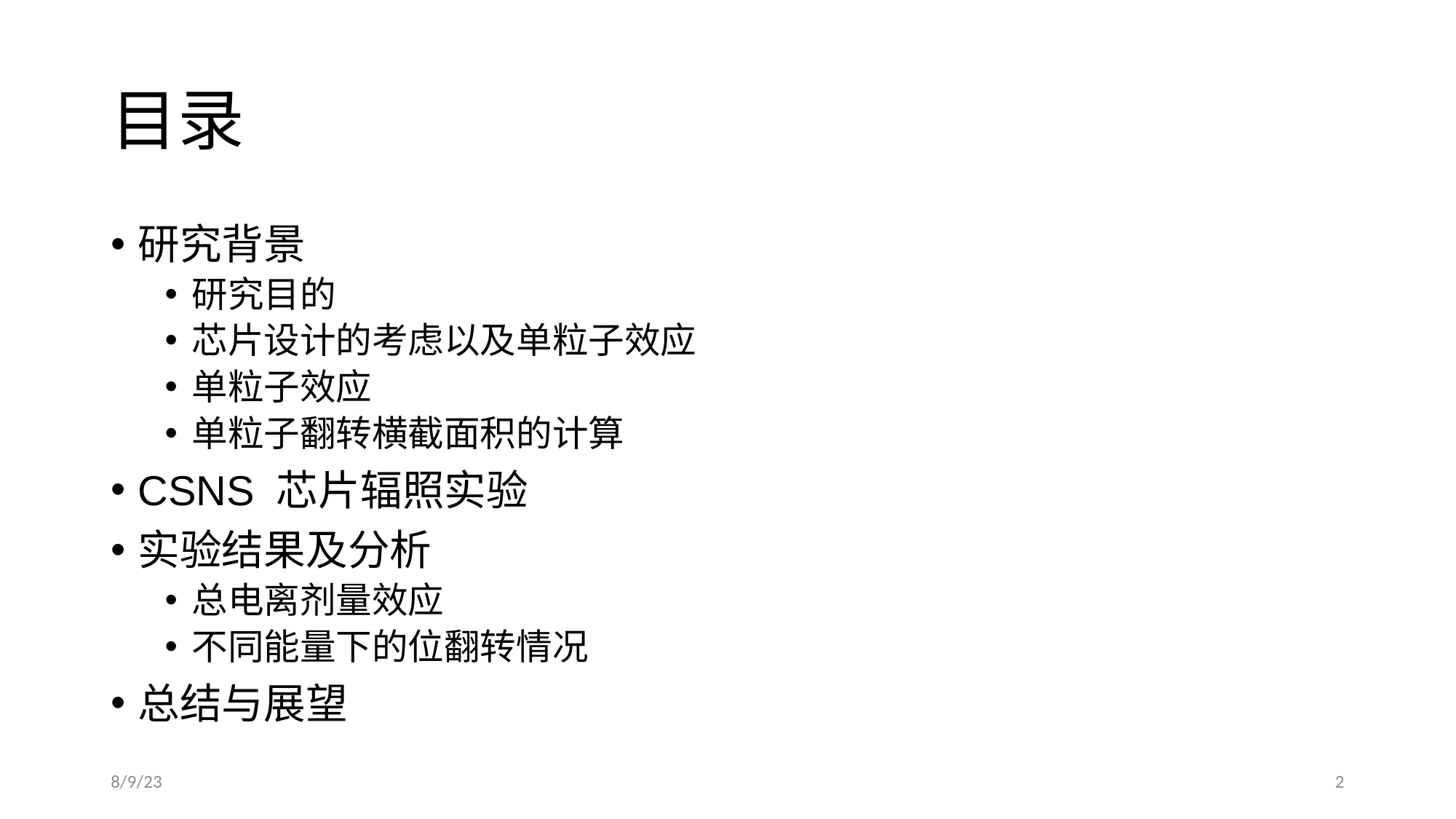

# 目录
研究背景
研究目的
芯片设计的考虑以及单粒子效应
单粒子效应
单粒子翻转横截面积的计算
CSNS 芯片辐照实验
实验结果及分析
总电离剂量效应
不同能量下的位翻转情况
总结与展望

8/9/23
2